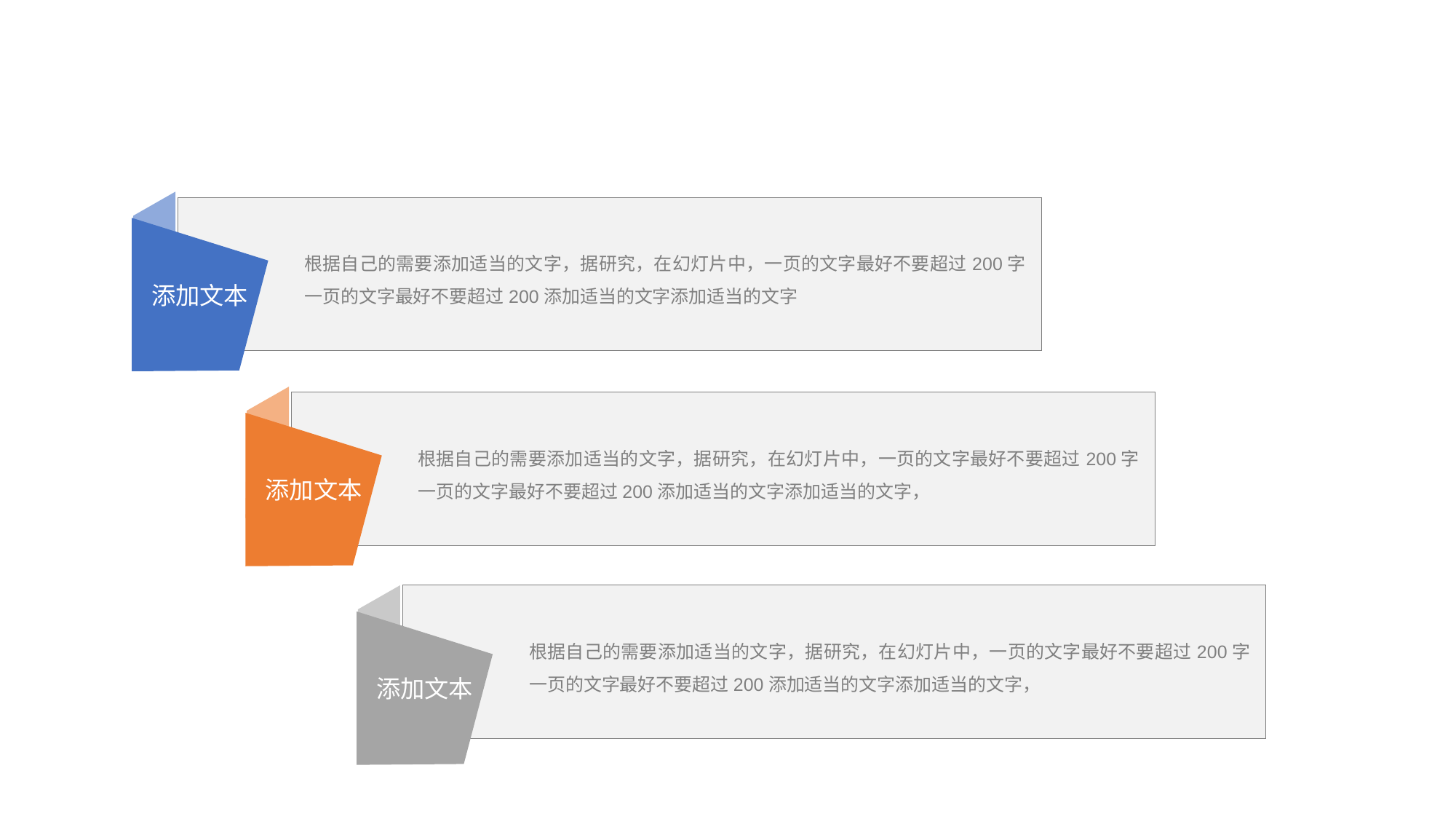

根据自己的需要添加适当的文字，据研究，在幻灯片中，一页的文字最好不要超过200字一页的文字最好不要超过200添加适当的文字添加适当的文字
添加文本

根据自己的需要添加适当的文字，据研究，在幻灯片中，一页的文字最好不要超过200字一页的文字最好不要超过200添加适当的文字添加适当的文字，
添加文本

根据自己的需要添加适当的文字，据研究，在幻灯片中，一页的文字最好不要超过200字一页的文字最好不要超过200添加适当的文字添加适当的文字，
添加文本